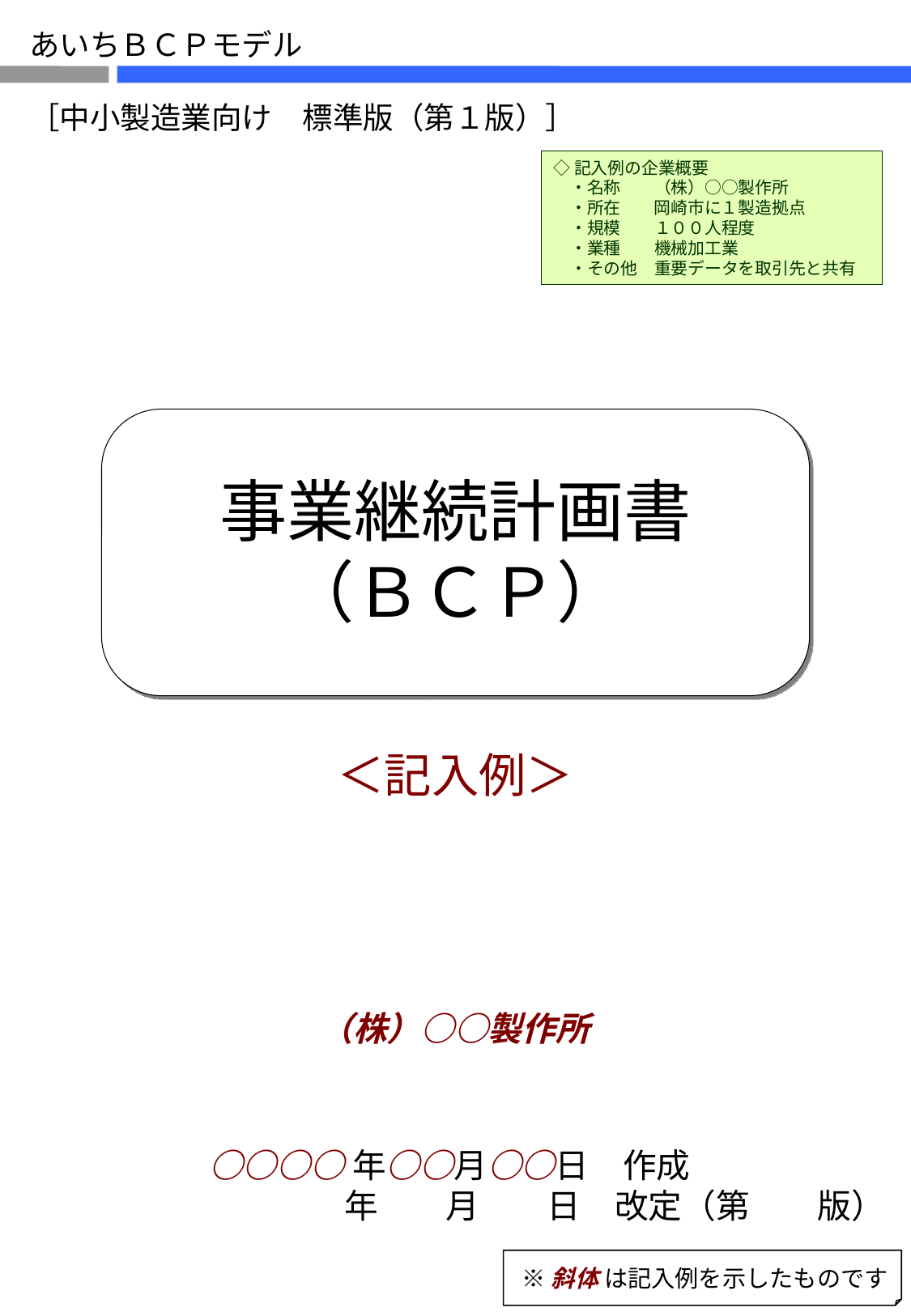

あいちＢＣＰモデル

［中小製造業向け　標準版（第１版）］
◇記入例の企業概要
　・名称　　（株）○○製作所
　・所在　　岡崎市に１製造拠点
　・規模　　１００人程度
　・業種　　機械加工業
　・その他　重要データを取引先と共有
# 事業継続計画書 （ＢＣＰ）

＜記入例＞
（株）○○製作所
○○○○年○○月○○日　作成
　　　　年　　月　　日　改定（第　　版）

※斜体 は記入例を示したものです